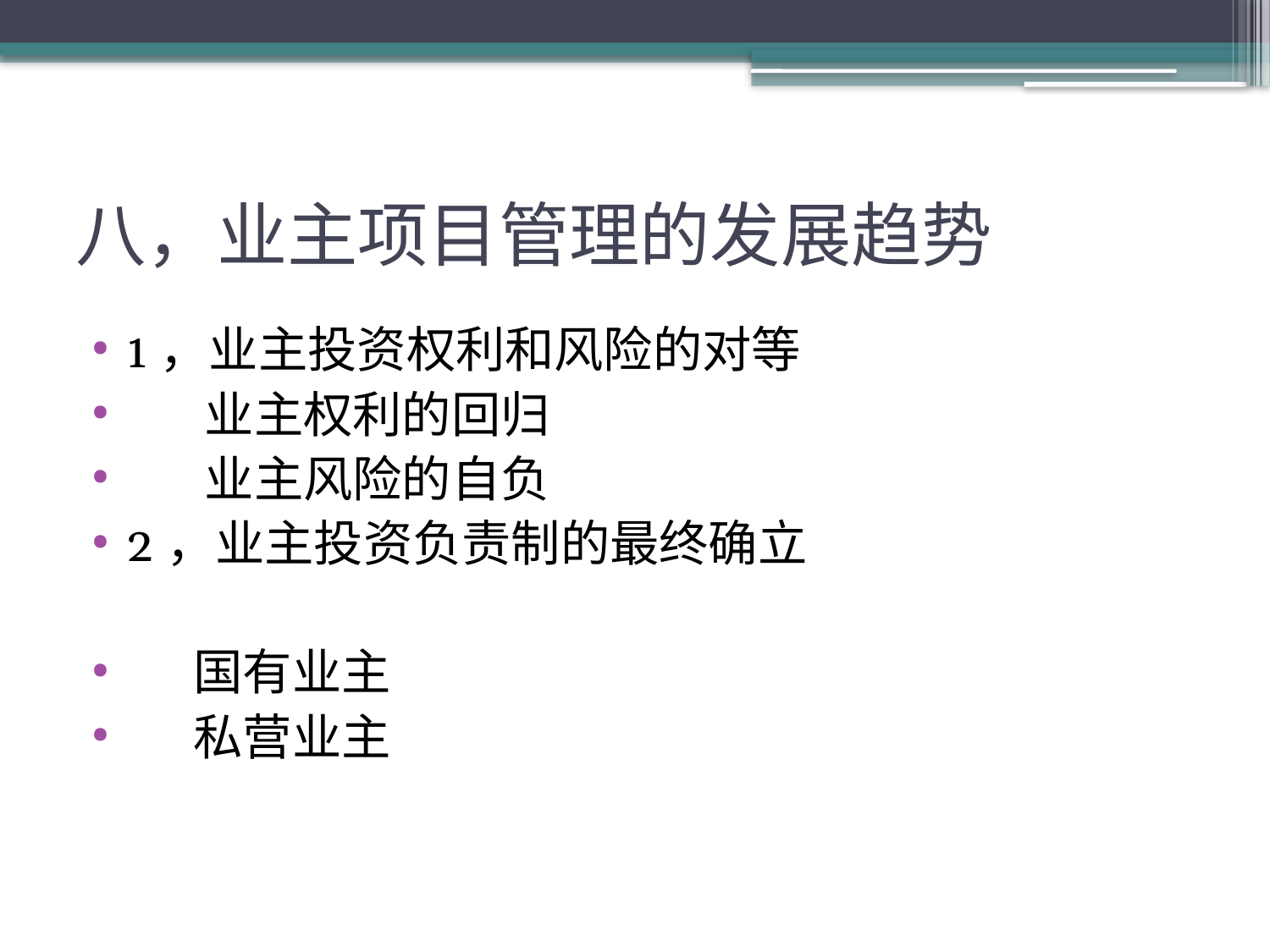

# 八，业主项目管理的发展趋势
1，业主投资权利和风险的对等
      业主权利的回归
      业主风险的自负
2，业主投资负责制的最终确立

     国有业主
     私营业主